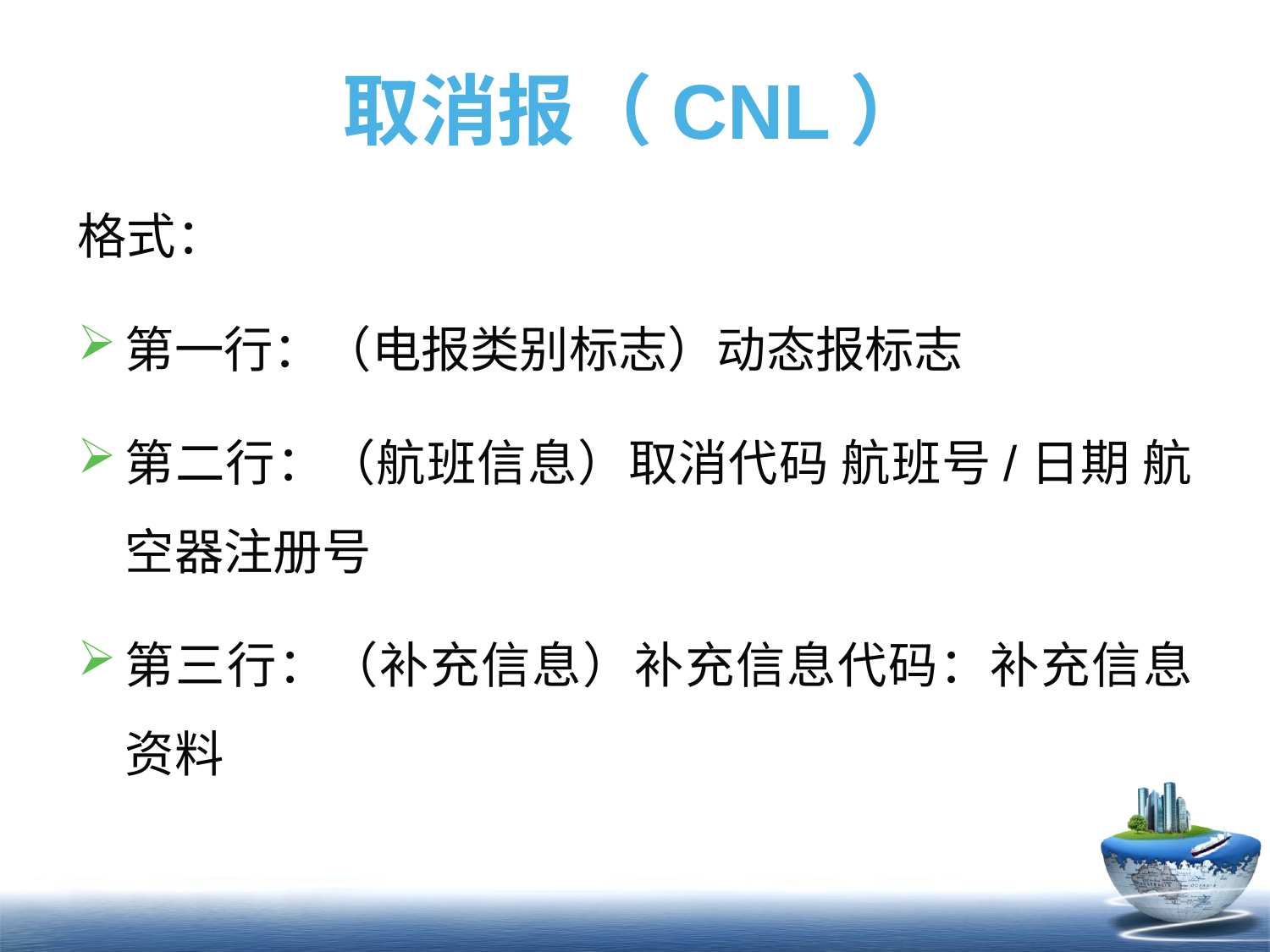

# 取消报（CNL）
格式：
第一行：（电报类别标志）动态报标志
第二行：（航班信息）取消代码 航班号/日期 航空器注册号
第三行：（补充信息）补充信息代码：补充信息资料